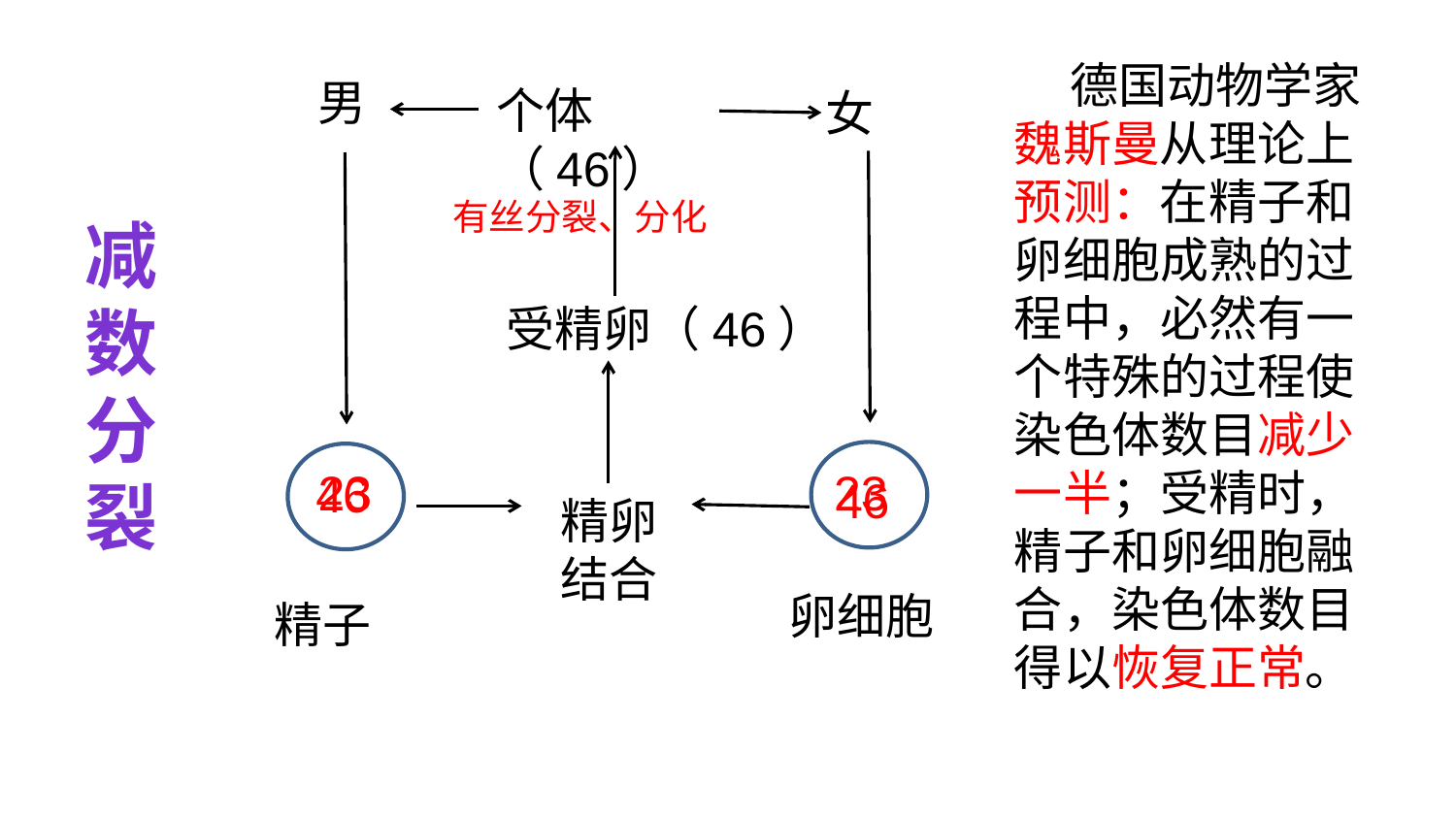

德国动物学家魏斯曼从理论上预测：在精子和卵细胞成熟的过程中，必然有一个特殊的过程使染色体数目减少一半；受精时，精子和卵细胞融合，染色体数目得以恢复正常。
男
个体（46）
女
有丝分裂、分化
减数分裂
受精卵（46）

23
23
46
46
精卵结合
卵细胞
精子